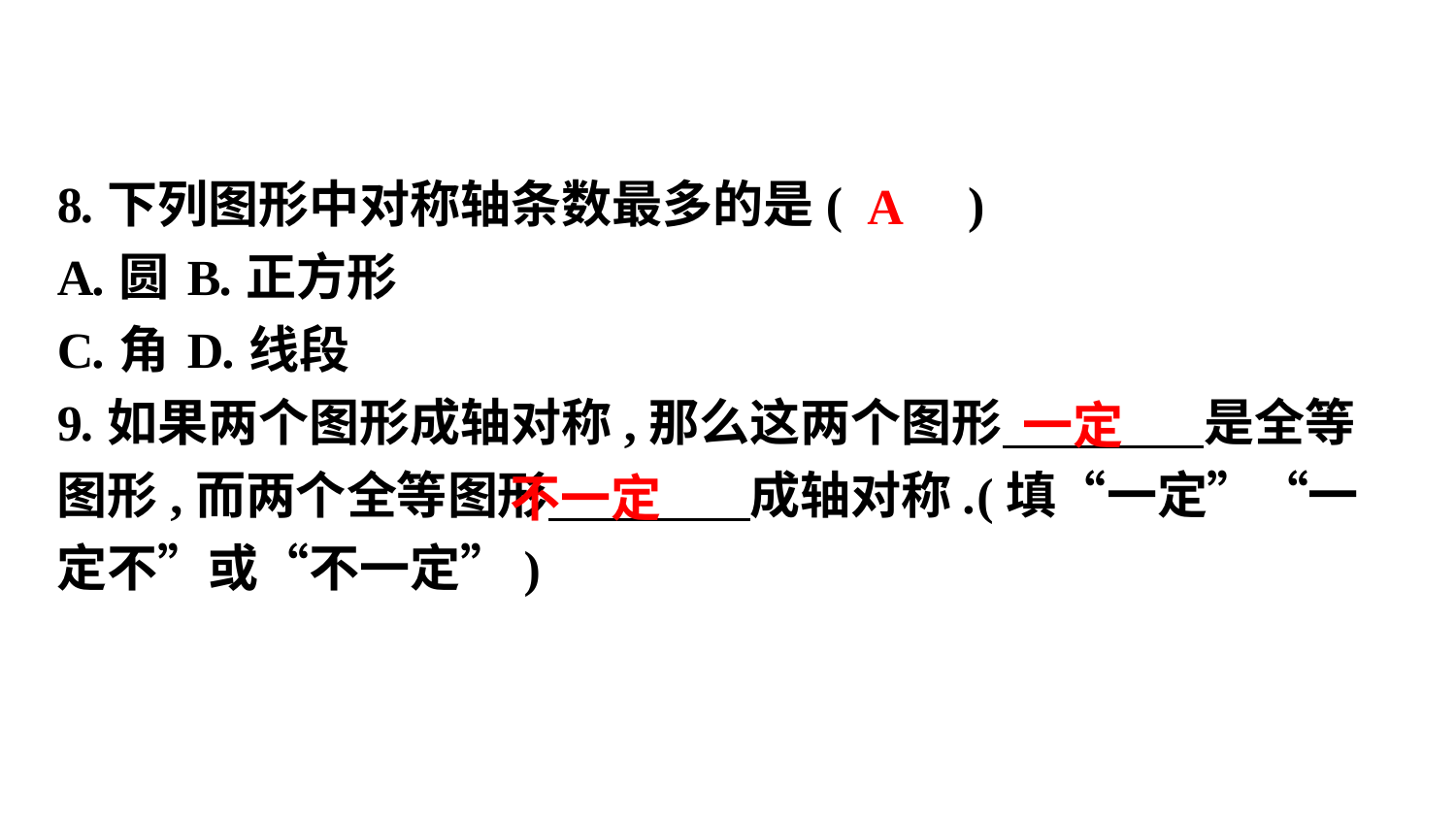

8.下列图形中对称轴条数最多的是(　　)
A.圆	B.正方形
C.角	D.线段
9.如果两个图形成轴对称,那么这两个图形　　　　是全等图形,而两个全等图形　　　　成轴对称.(填“一定”“一定不”或“不一定”)
A
一定
不一定